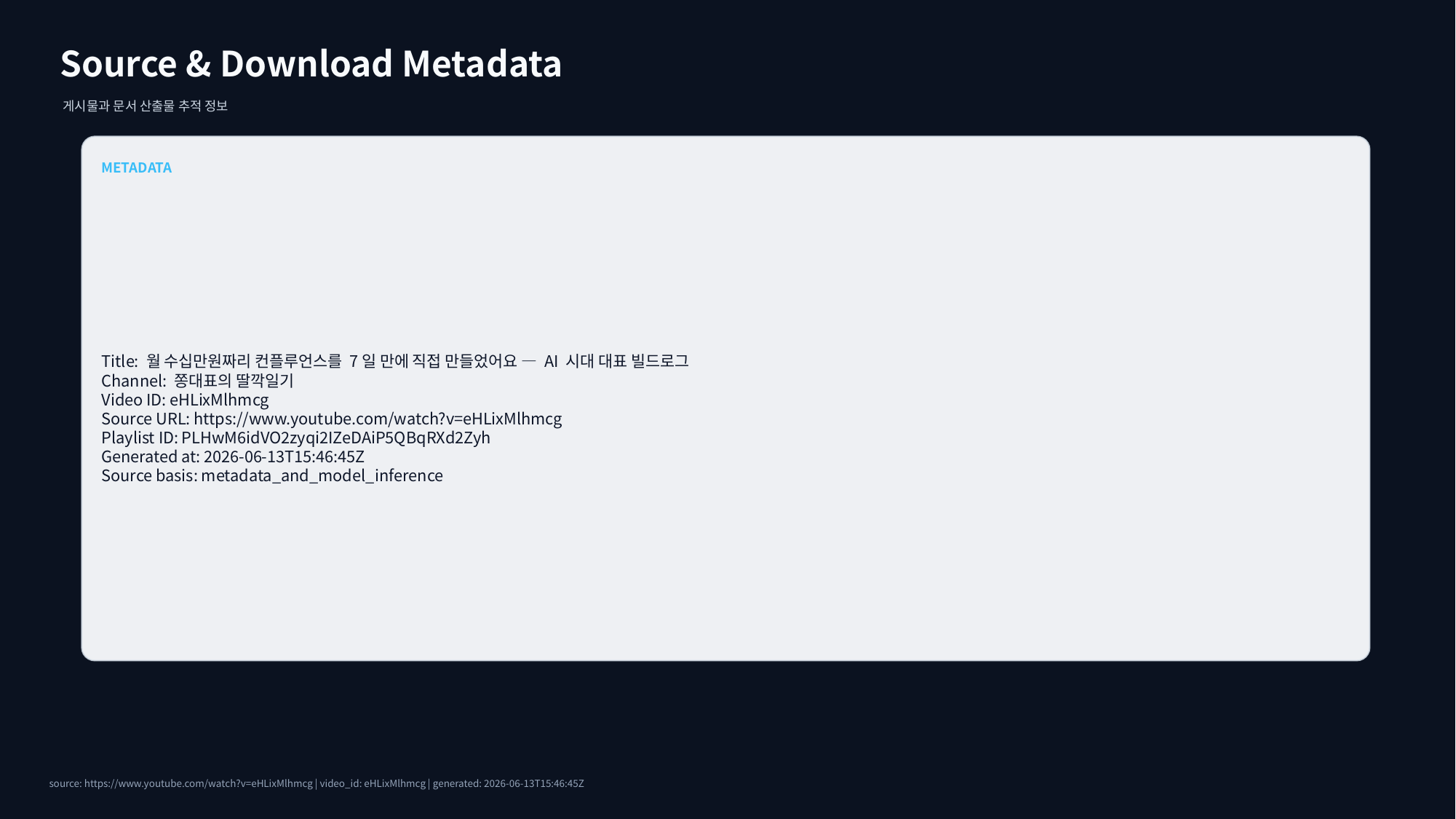

Source & Download Metadata
게시물과 문서 산출물 추적 정보

METADATA
Title: 월 수십만원짜리 컨플루언스를 7일 만에 직접 만들었어요 — AI 시대 대표 빌드로그
Channel: 쫑대표의 딸깍일기
Video ID: eHLixMlhmcg
Source URL: https://www.youtube.com/watch?v=eHLixMlhmcg
Playlist ID: PLHwM6idVO2zyqi2IZeDAiP5QBqRXd2Zyh
Generated at: 2026-06-13T15:46:45Z
Source basis: metadata_and_model_inference
source: https://www.youtube.com/watch?v=eHLixMlhmcg | video_id: eHLixMlhmcg | generated: 2026-06-13T15:46:45Z